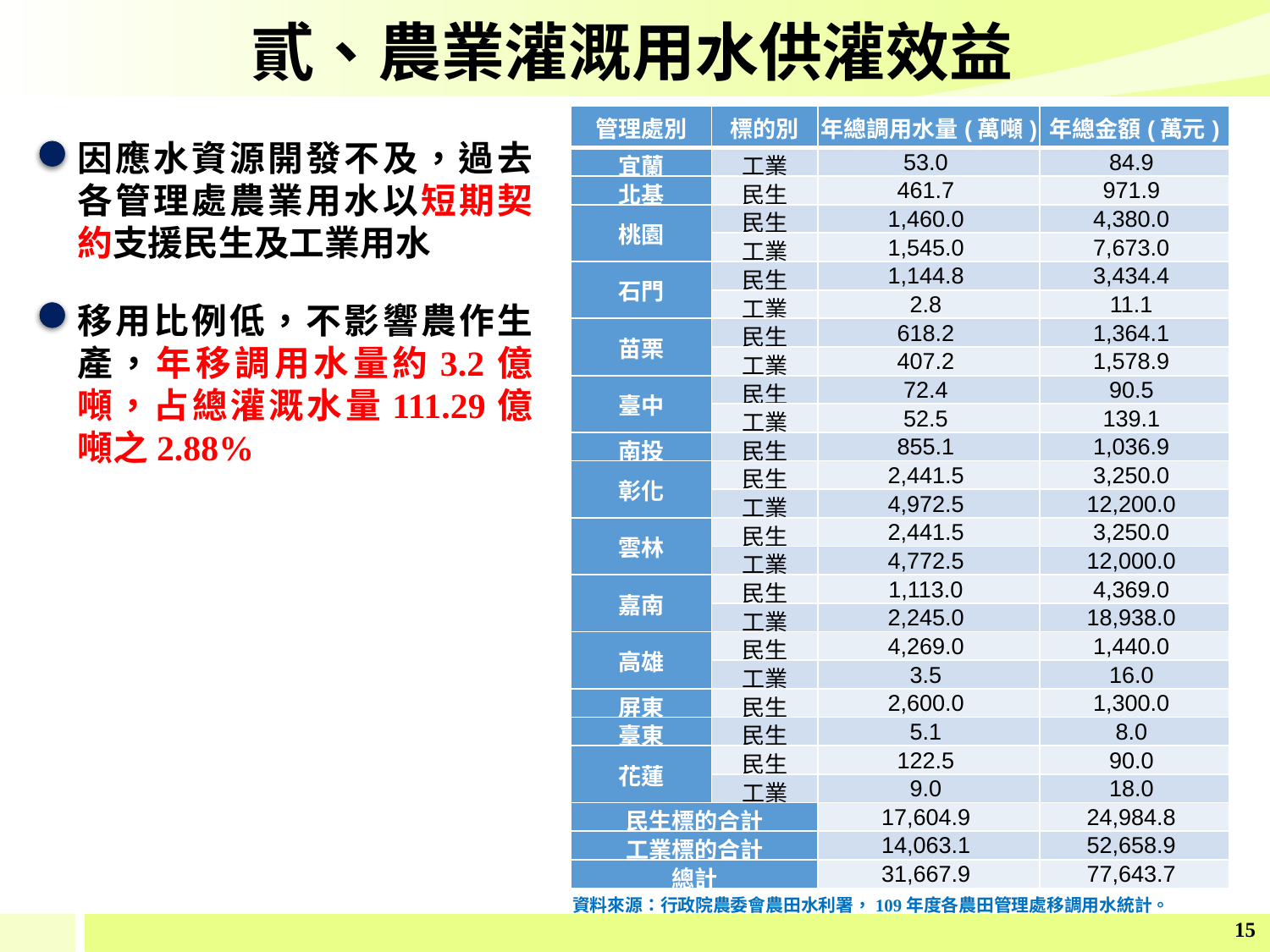

貳、農業灌溉用水供灌效益
| 管理處別 | 標的別 | 年總調用水量(萬噸) | 年總金額(萬元) |
| --- | --- | --- | --- |
| 宜蘭 | 工業 | 53.0 | 84.9 |
| 北基 | 民生 | 461.7 | 971.9 |
| 桃園 | 民生 | 1,460.0 | 4,380.0 |
|  | 工業 | 1,545.0 | 7,673.0 |
| 石門 | 民生 | 1,144.8 | 3,434.4 |
|  | 工業 | 2.8 | 11.1 |
| 苗栗 | 民生 | 618.2 | 1,364.1 |
|  | 工業 | 407.2 | 1,578.9 |
| 臺中 | 民生 | 72.4 | 90.5 |
|  | 工業 | 52.5 | 139.1 |
| 南投 | 民生 | 855.1 | 1,036.9 |
| 彰化 | 民生 | 2,441.5 | 3,250.0 |
|  | 工業 | 4,972.5 | 12,200.0 |
| 雲林 | 民生 | 2,441.5 | 3,250.0 |
|  | 工業 | 4,772.5 | 12,000.0 |
| 嘉南 | 民生 | 1,113.0 | 4,369.0 |
|  | 工業 | 2,245.0 | 18,938.0 |
| 高雄 | 民生 | 4,269.0 | 1,440.0 |
|  | 工業 | 3.5 | 16.0 |
| 屏東 | 民生 | 2,600.0 | 1,300.0 |
| 臺東 | 民生 | 5.1 | 8.0 |
| 花蓮 | 民生 | 122.5 | 90.0 |
|  | 工業 | 9.0 | 18.0 |
| 民生標的合計 |  | 17,604.9 | 24,984.8 |
| 工業標的合計 |  | 14,063.1 | 52,658.9 |
| 總計 |  | 31,667.9 | 77,643.7 |
因應水資源開發不及，過去各管理處農業用水以短期契約支援民生及工業用水

移用比例低，不影響農作生產，年移調用水量約3.2億噸，占總灌溉水量111.29億噸之2.88%

資料來源：行政院農委會農田水利署，109年度各農田管理處移調用水統計。